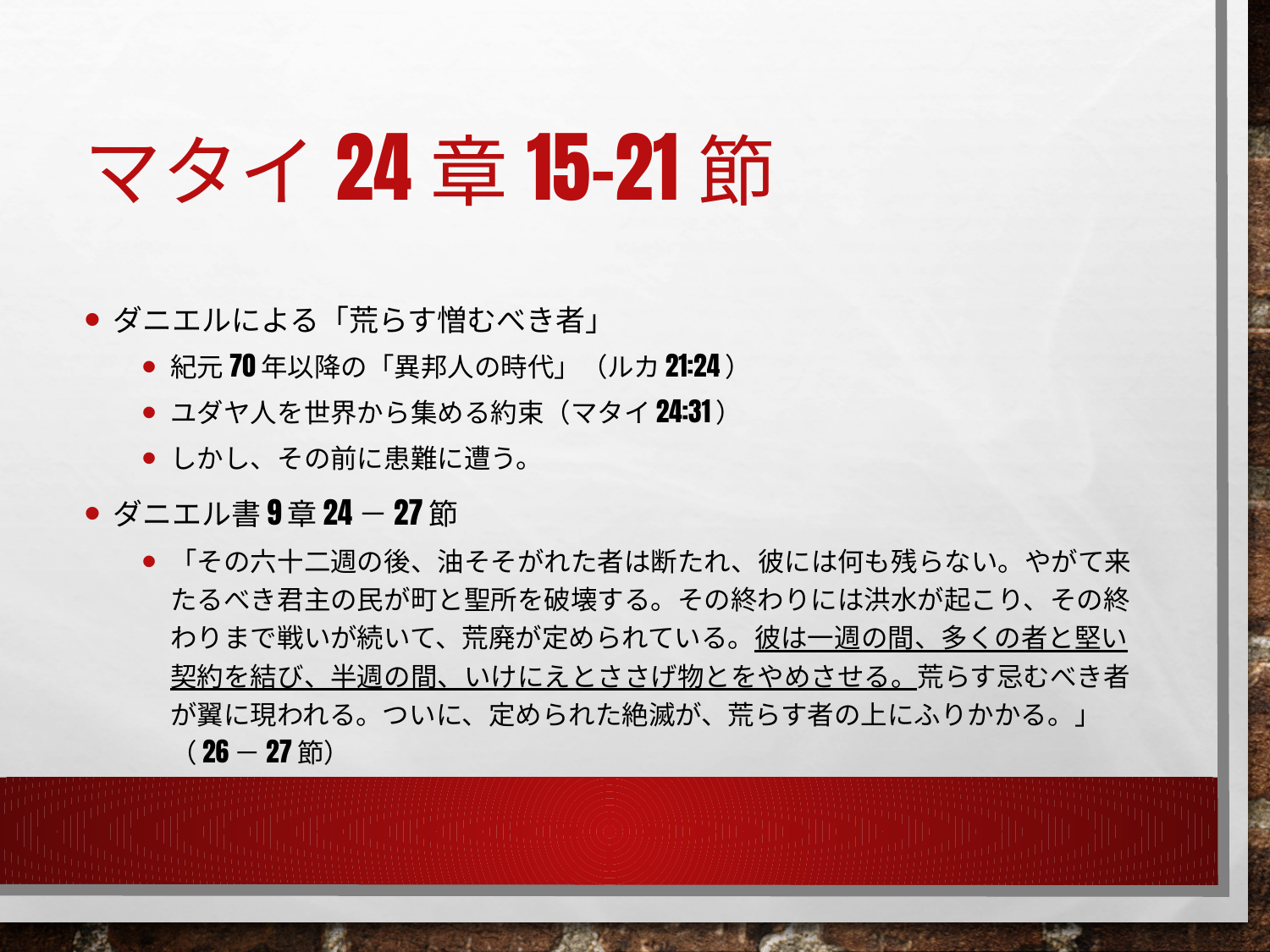

# マタイ24章15‐21節
ダニエルによる「荒らす憎むべき者」
紀元70年以降の「異邦人の時代」（ルカ21:24）
ユダヤ人を世界から集める約束（マタイ24:31）
しかし、その前に患難に遭う。
ダニエル書9章24－27節
「その六十二週の後、油そそがれた者は断たれ、彼には何も残らない。やがて来たるべき君主の民が町と聖所を破壊する。その終わりには洪水が起こり、その終わりまで戦いが続いて、荒廃が定められている。彼は一週の間、多くの者と堅い契約を結び、半週の間、いけにえとささげ物とをやめさせる。荒らす忌むべき者が翼に現われる。ついに、定められた絶滅が、荒らす者の上にふりかかる。」（26－27節）